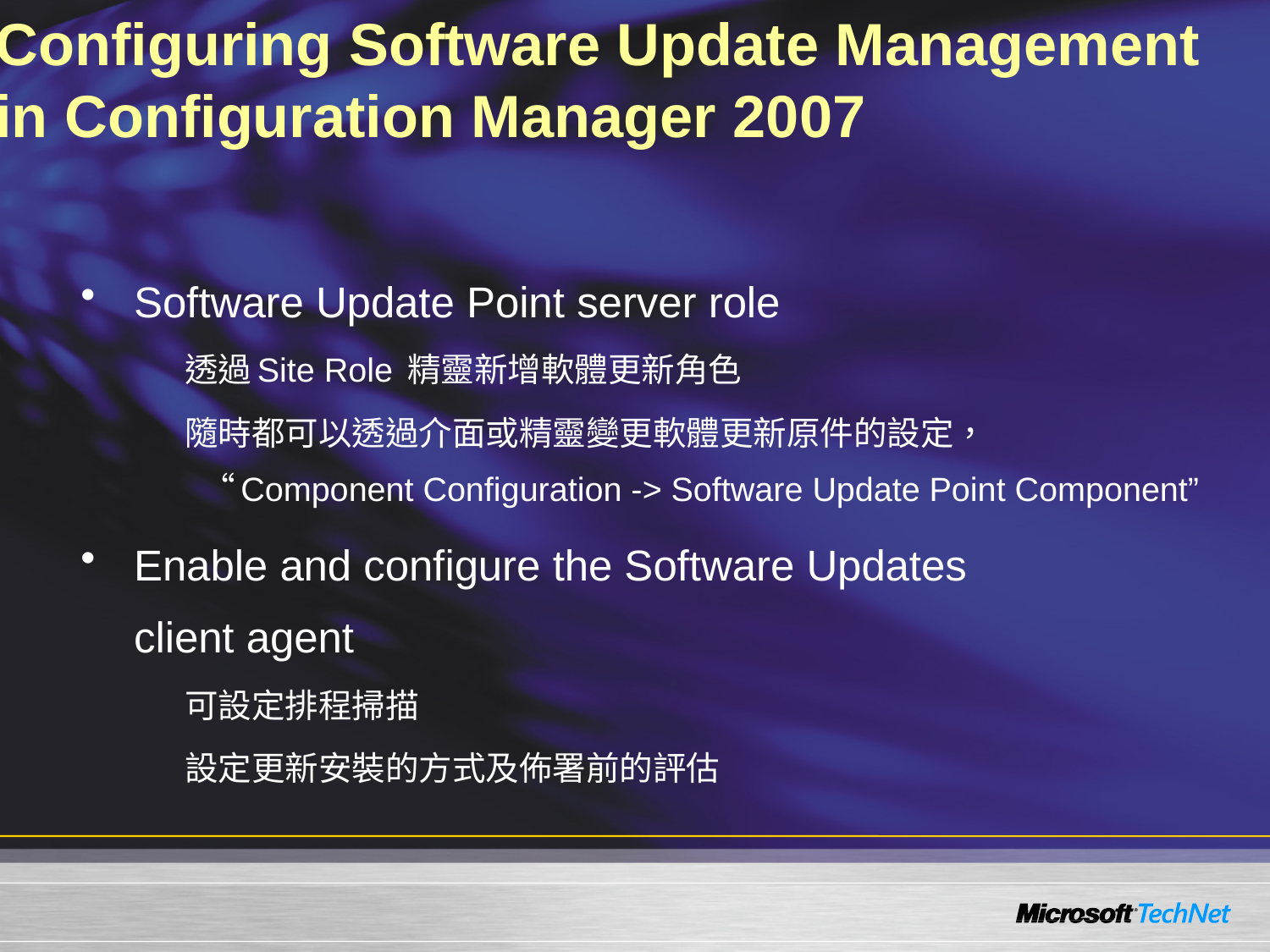

# Configuring Software Update Management in Configuration Manager 2007

Software Update Point server role
透過Site Role 精靈新增軟體更新角色
隨時都可以透過介面或精靈變更軟體更新原件的設定， “Component Configuration -> Software Update Point Component”
Enable and configure the Software Updates
client agent
可設定排程掃描
設定更新安裝的方式及佈署前的評估